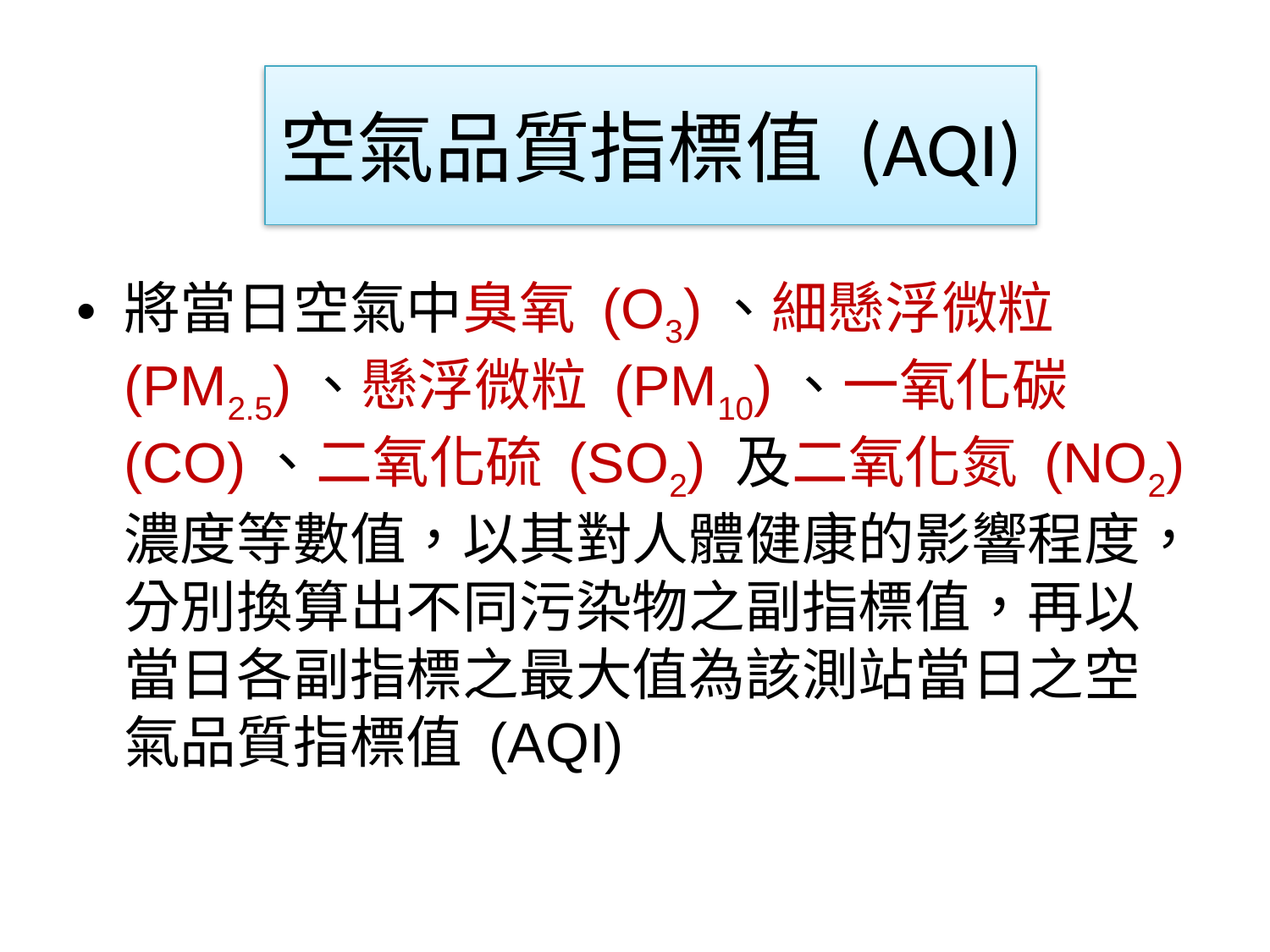

# 空氣品質指標值 (AQI)
將當日空氣中臭氧 (O3)、細懸浮微粒 (PM2.5)、懸浮微粒 (PM10)、一氧化碳 (CO)、二氧化硫 (SO2) 及二氧化氮 (NO2) 濃度等數值，以其對人體健康的影響程度，分別換算出不同污染物之副指標值，再以當日各副指標之最大值為該測站當日之空氣品質指標值 (AQI)